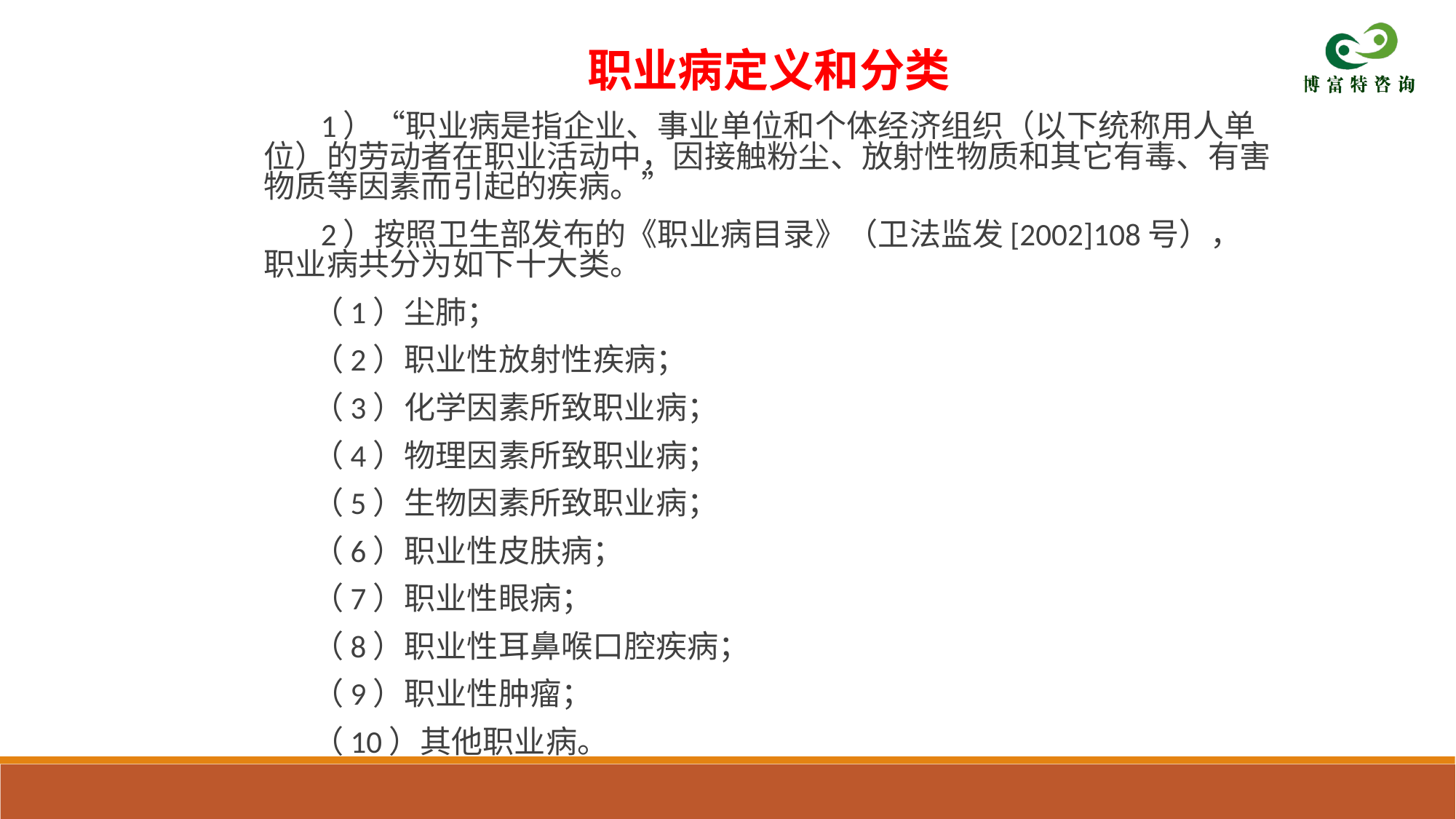

职业病定义和分类
        1）“职业病是指企业、事业单位和个体经济组织（以下统称用人单位）的劳动者在职业活动中，因接触粉尘、放射性物质和其它有毒、有害物质等因素而引起的疾病。”
        2）按照卫生部发布的《职业病目录》（卫法监发[2002]108号），职业病共分为如下十大类。
      （1）尘肺；
      （2）职业性放射性疾病；
      （3）化学因素所致职业病；
      （4）物理因素所致职业病；
      （5）生物因素所致职业病；
      （6）职业性皮肤病；
      （7）职业性眼病；
      （8）职业性耳鼻喉口腔疾病；
      （9）职业性肿瘤；
      （10）其他职业病。